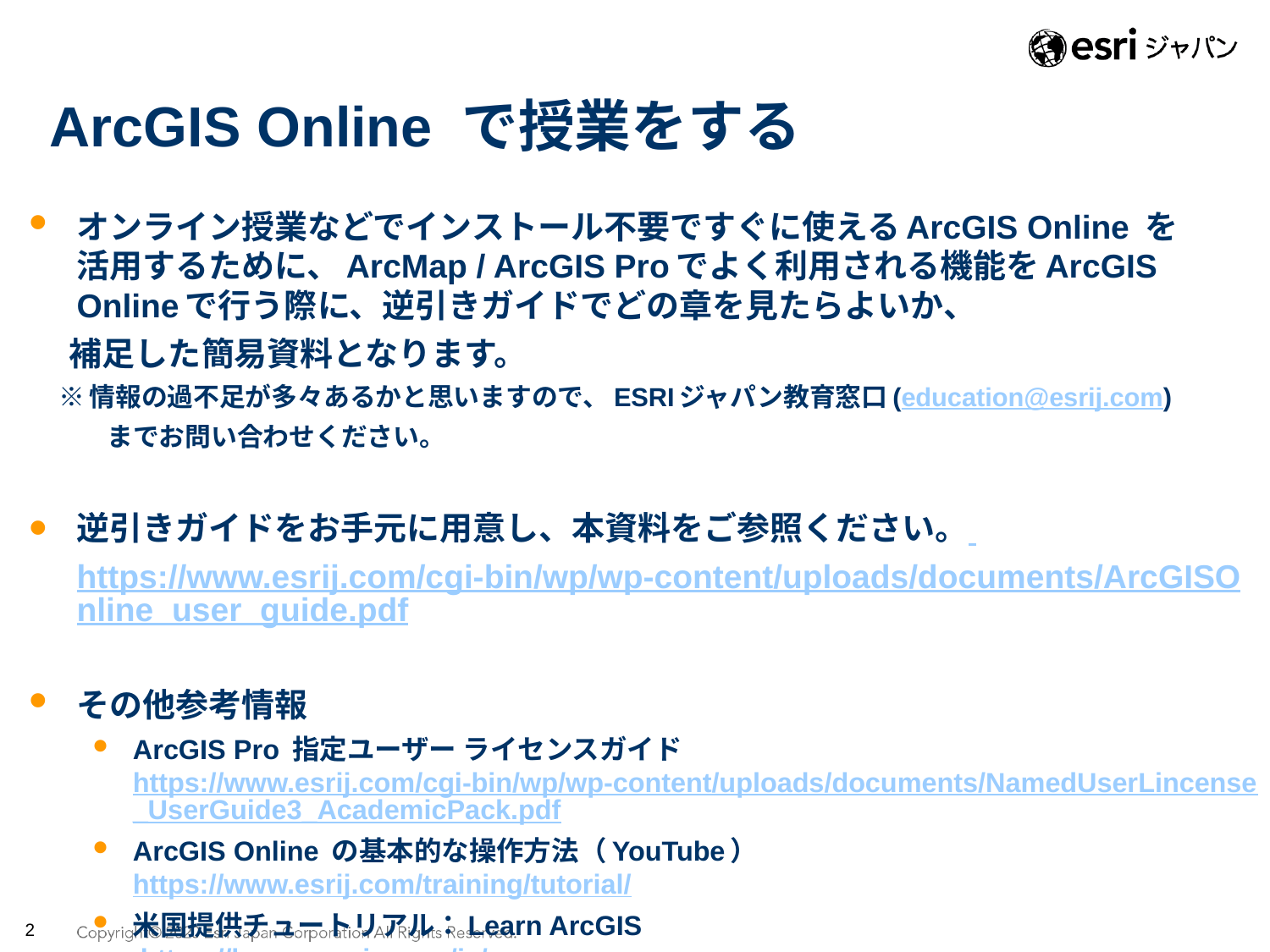

# ArcGIS Online で授業をする
オンライン授業などでインストール不要ですぐに使えるArcGIS Online を
活用するために、ArcMap / ArcGIS Proでよく利用される機能をArcGIS Onlineで行う際に、逆引きガイドでどの章を見たらよいか、
　 補足した簡易資料となります。
     ※情報の過不足が多々あるかと思いますので、ESRIジャパン教育窓口(education@esrij.com)
　　　までお問い合わせください。

逆引きガイドをお手元に用意し、本資料をご参照ください。 https://www.esrij.com/cgi-bin/wp/wp-content/uploads/documents/ArcGISOnline_user_guide.pdf

その他参考情報
ArcGIS Pro 指定ユーザー ライセンスガイド
https://www.esrij.com/cgi-bin/wp/wp-content/uploads/documents/NamedUserLincense_UserGuide3_AcademicPack.pdf
ArcGIS Online の基本的な操作方法（YouTube）https://www.esrij.com/training/tutorial/
米国提供チュートリアル：Learn ArcGIS
 https://learn.arcgis.com/ja/

2